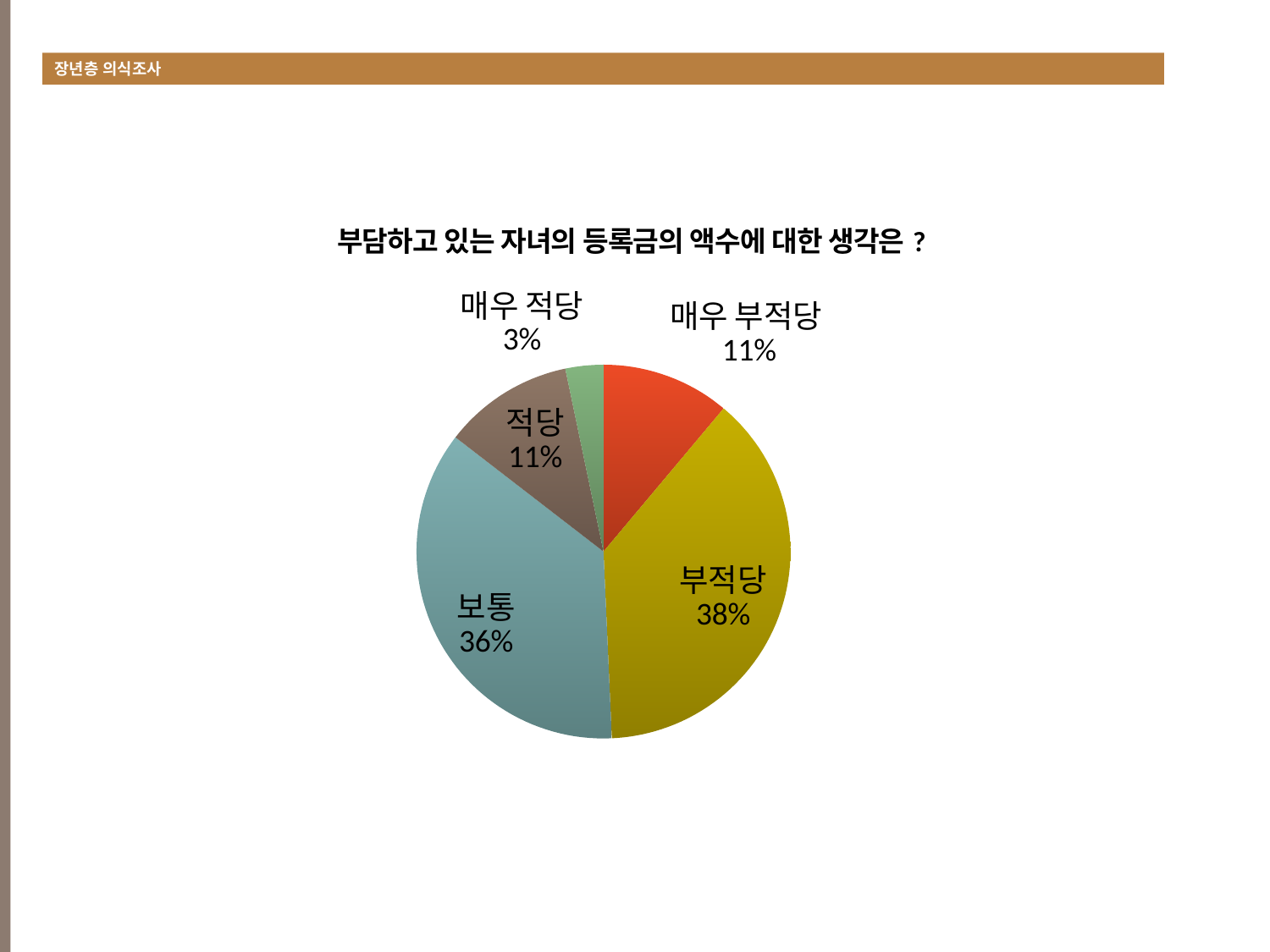

장년층 의식조사

#

### Chart:

| Category | 부담하고 있는 자녀의 등록금의 액수에 대한 생각은?  |
|---|---|
| 매우 부적당  | 78.0 |
| 부적당 | 268.0 |
| 보통 | 254.0 |
| 적당 | 79.0 |
| 매우 적당 | 23.0 |